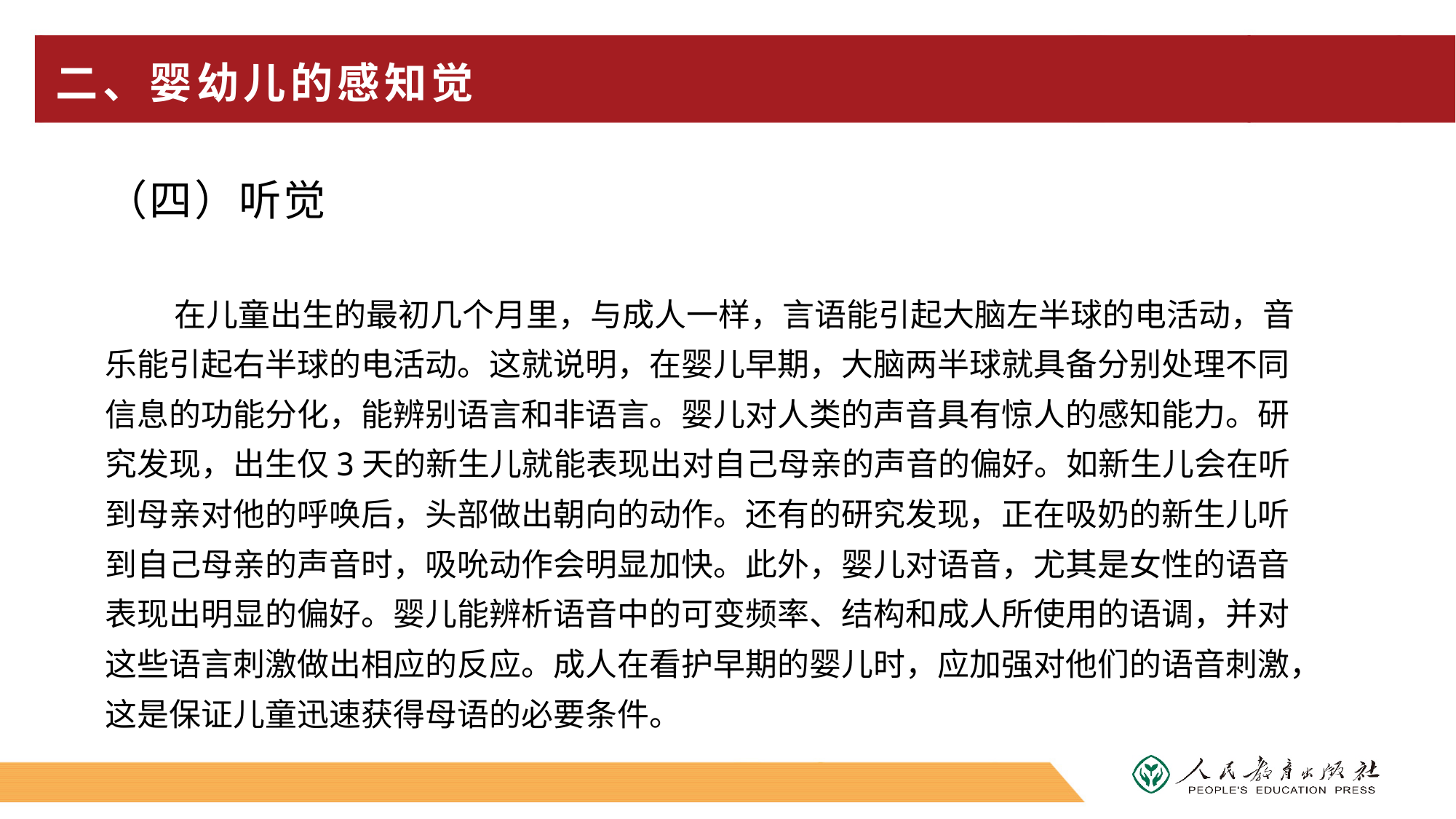

# 二、婴幼儿的感知觉
（四）听觉
在儿童出生的最初几个月里，与成人一样，言语能引起大脑左半球的电活动，音乐能引起右半球的电活动。这就说明，在婴儿早期，大脑两半球就具备分别处理不同信息的功能分化，能辨别语言和非语言。婴儿对人类的声音具有惊人的感知能力。研究发现，出生仅3天的新生儿就能表现出对自己母亲的声音的偏好。如新生儿会在听到母亲对他的呼唤后，头部做出朝向的动作。还有的研究发现，正在吸奶的新生儿听到自己母亲的声音时，吸吮动作会明显加快。此外，婴儿对语音，尤其是女性的语音表现出明显的偏好。婴儿能辨析语音中的可变频率、结构和成人所使用的语调，并对这些语言刺激做出相应的反应。成人在看护早期的婴儿时，应加强对他们的语音刺激，这是保证儿童迅速获得母语的必要条件。